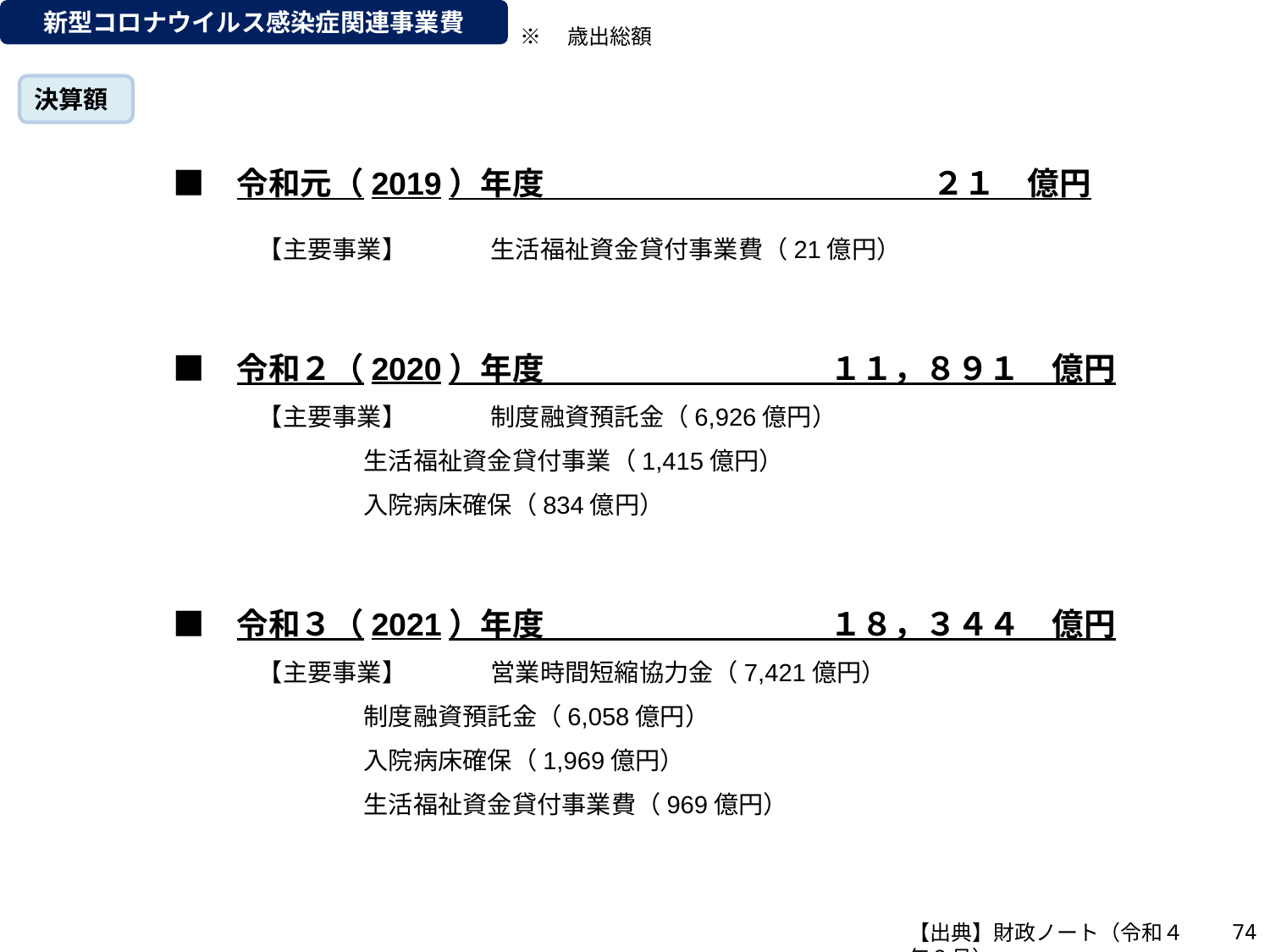

新型コロナウイルス感染症関連事業費
※　歳出総額
決算額
　　■　令和元（2019）年度　　　　　　　　　　 　　２１　億円
　　　　　　【主要事業】	生活福祉資金貸付事業費（21億円）

　　■　令和２（2020）年度　　　　　　　　　１１，８９１　億円
　　　　　　【主要事業】	制度融資預託金（6,926億円）
		生活福祉資金貸付事業（1,415億円）
		入院病床確保（834億円）

　　■　令和３（2021）年度　　　　　　　　　１８，３４４　億円
　　　　　　【主要事業】	営業時間短縮協力金（7,421億円）
		制度融資預託金（6,058億円）
		入院病床確保（1,969億円）
		生活福祉資金貸付事業費（969億円）

74
【出典】財政ノート（令和４年９月）